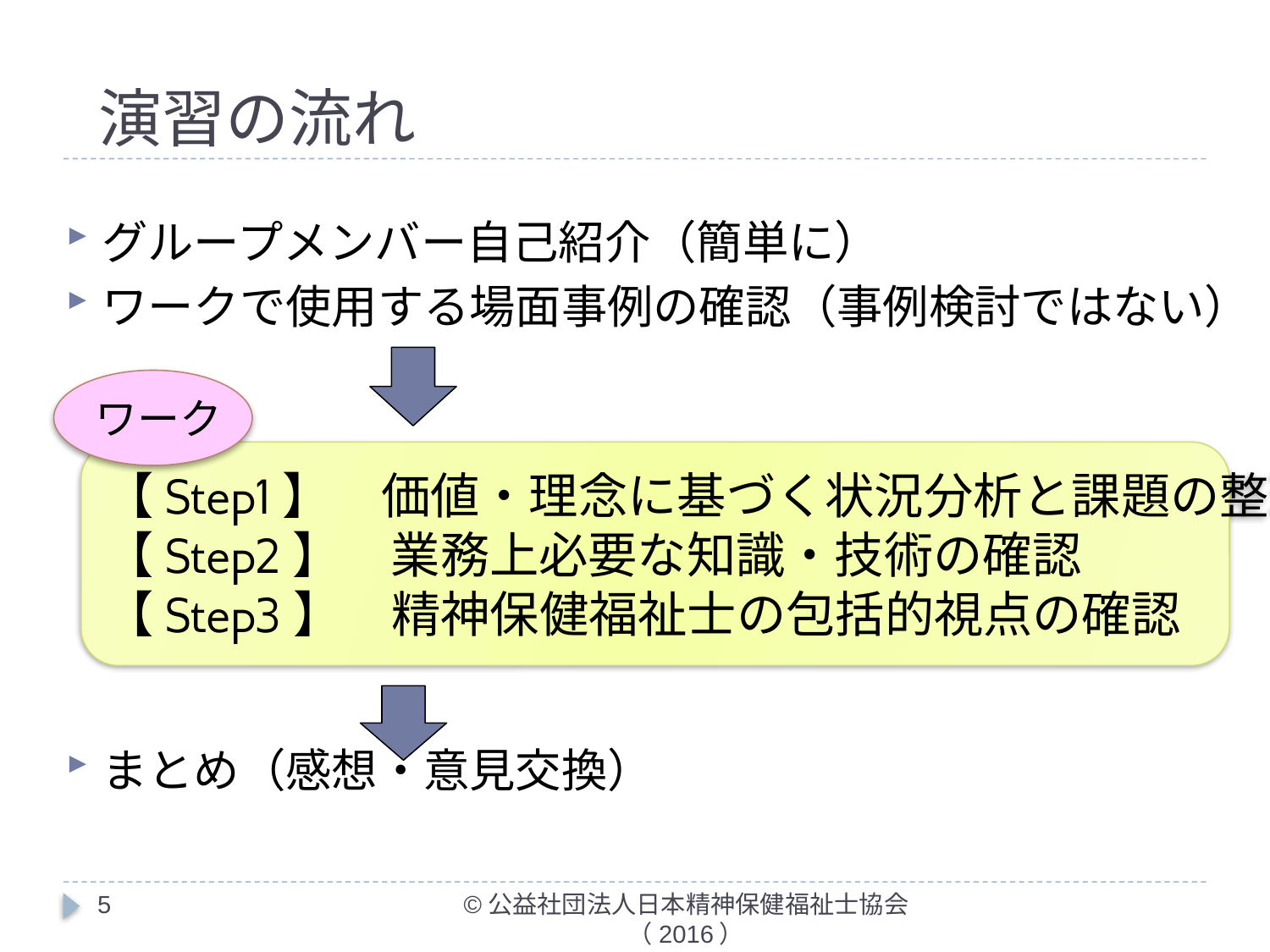

# 演習の流れ
グループメンバー自己紹介（簡単に）
ワークで使用する場面事例の確認（事例検討ではない）

まとめ（感想・意見交換）

ワーク
【Step1】　価値・理念に基づく状況分析と課題の整理
【Step2】　業務上必要な知識・技術の確認
【Step3】　精神保健福祉士の包括的視点の確認

5
©公益社団法人日本精神保健福祉士協会（2016）